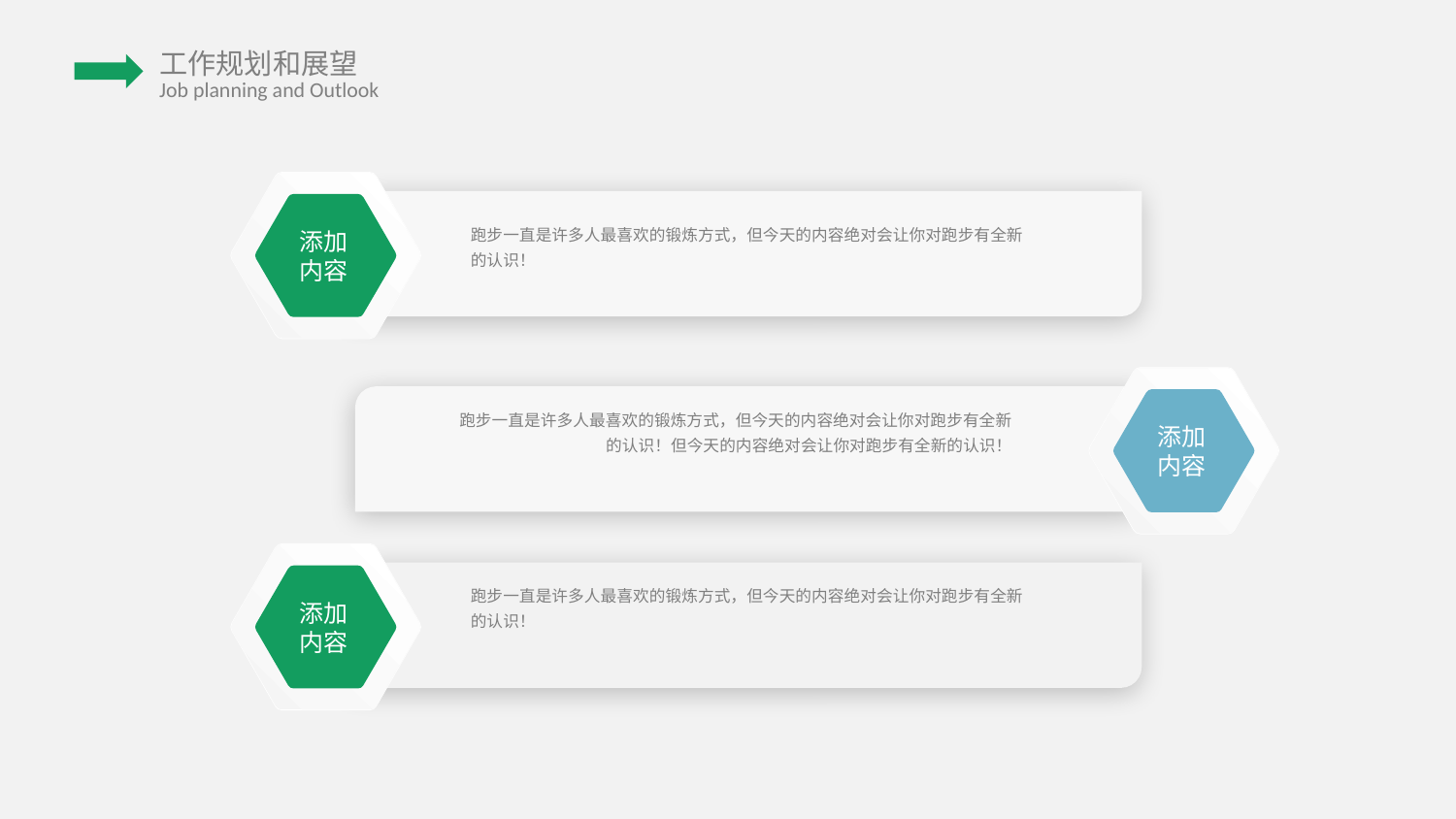

添加
内容

跑步一直是许多人最喜欢的锻炼方式，但今天的内容绝对会让你对跑步有全新的认识！

添加
内容

跑步一直是许多人最喜欢的锻炼方式，但今天的内容绝对会让你对跑步有全新的认识！但今天的内容绝对会让你对跑步有全新的认识！

添加
内容

跑步一直是许多人最喜欢的锻炼方式，但今天的内容绝对会让你对跑步有全新的认识！